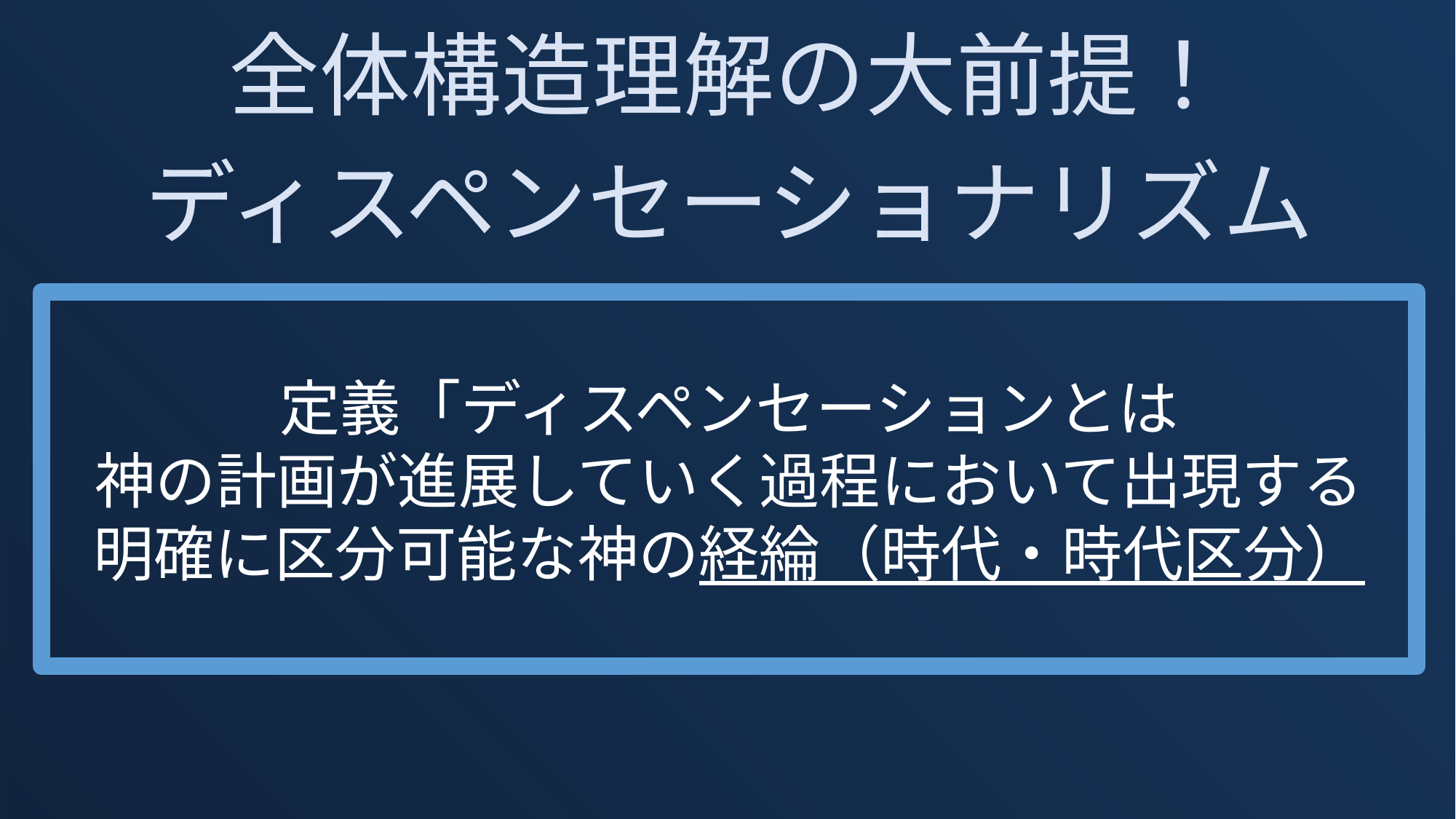

全体構造理解の大前提！

ディスペンセーショナリズム

定義「ディスペンセーションとは
神の計画が進展していく過程において出現する
明確に区分可能な神の経綸（時代・時代区分）